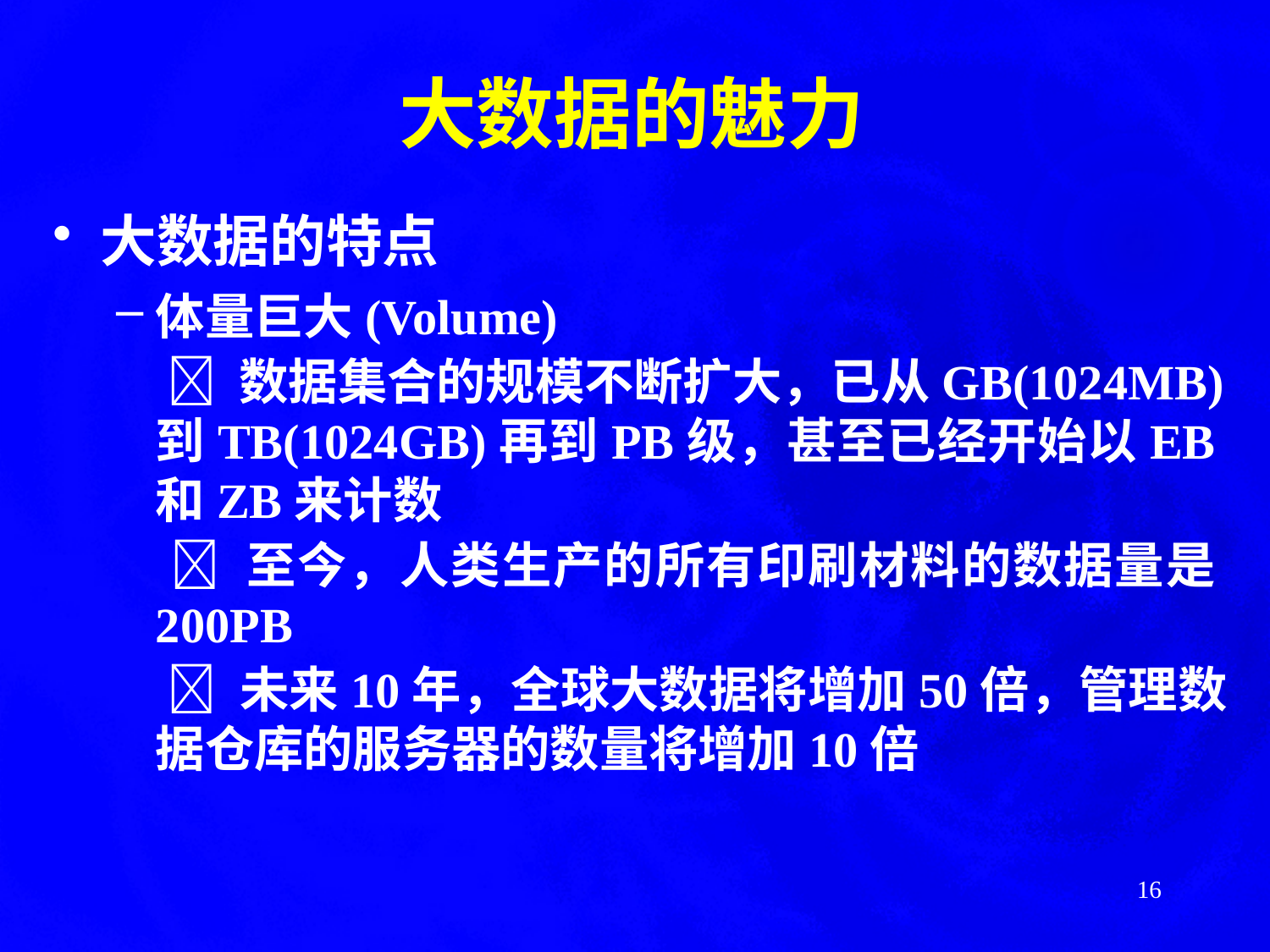

# 大数据的魅力
大数据的特点
体量巨大(Volume)
	 • 数据集合的规模不断扩大，已从GB(1024MB)到TB(1024GB)再到PB级，甚至已经开始以EB和ZB来计数
	 • 至今，人类生产的所有印刷材料的数据量是200PB
	 • 未来10年，全球大数据将增加50倍，管理数据仓库的服务器的数量将增加10倍
16